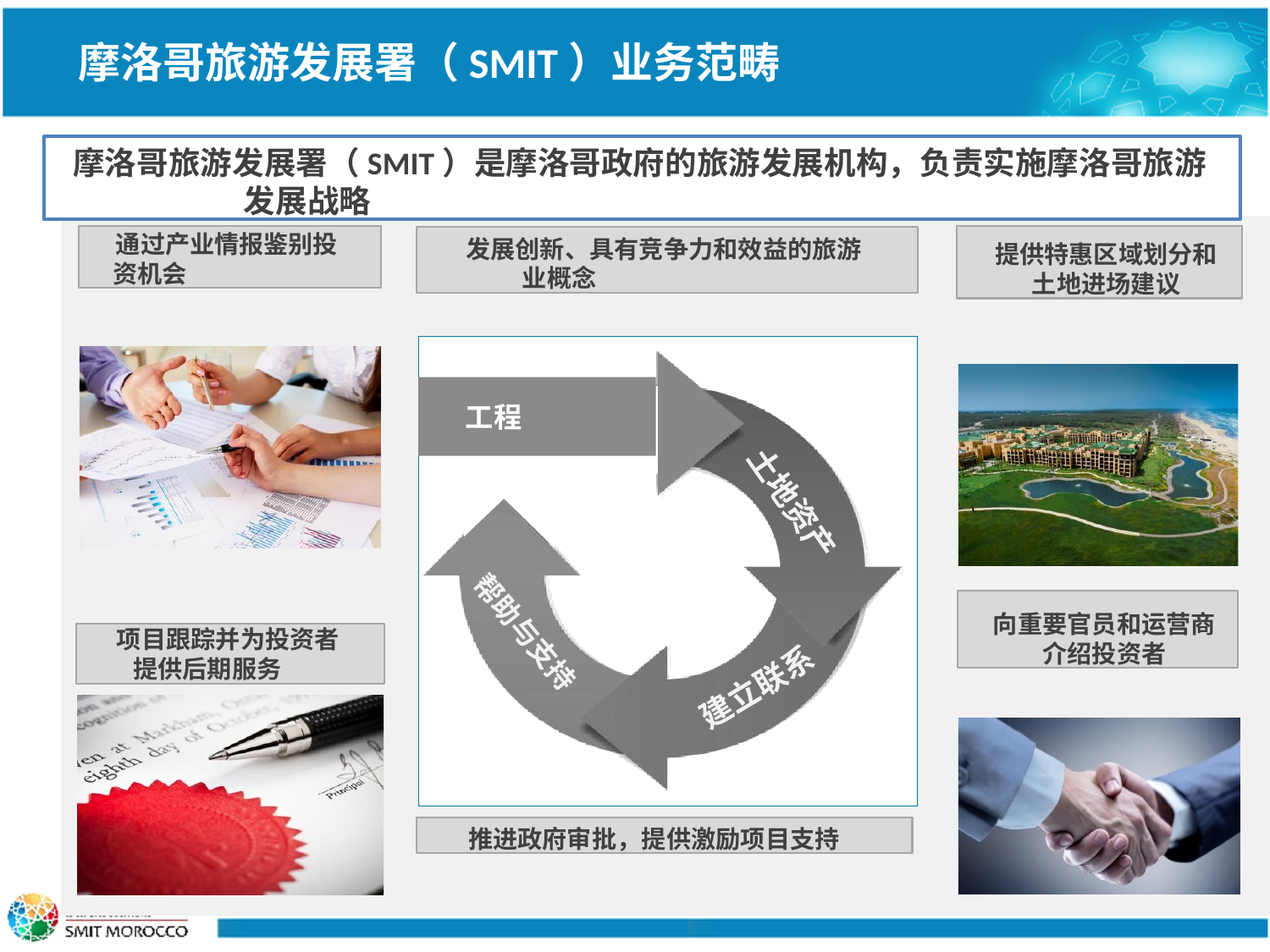

摩洛哥旅游发展署（SMIT）业务范畴
摩洛哥旅游发展署（SMIT）是摩洛哥政府的旅游发展机构，负责实施摩洛哥旅游发展战略
MISSION

通过产业情报鉴别投资机会
提供特惠区域划分和土地进场建议
发展创新、具有竞争力和效益的旅游业概念

工程
土地资产
向重要官员和运营商介绍投资者
项目跟踪并为投资者提供后期服务
帮助与支持
建立联系

推进政府审批，提供激励项目支持